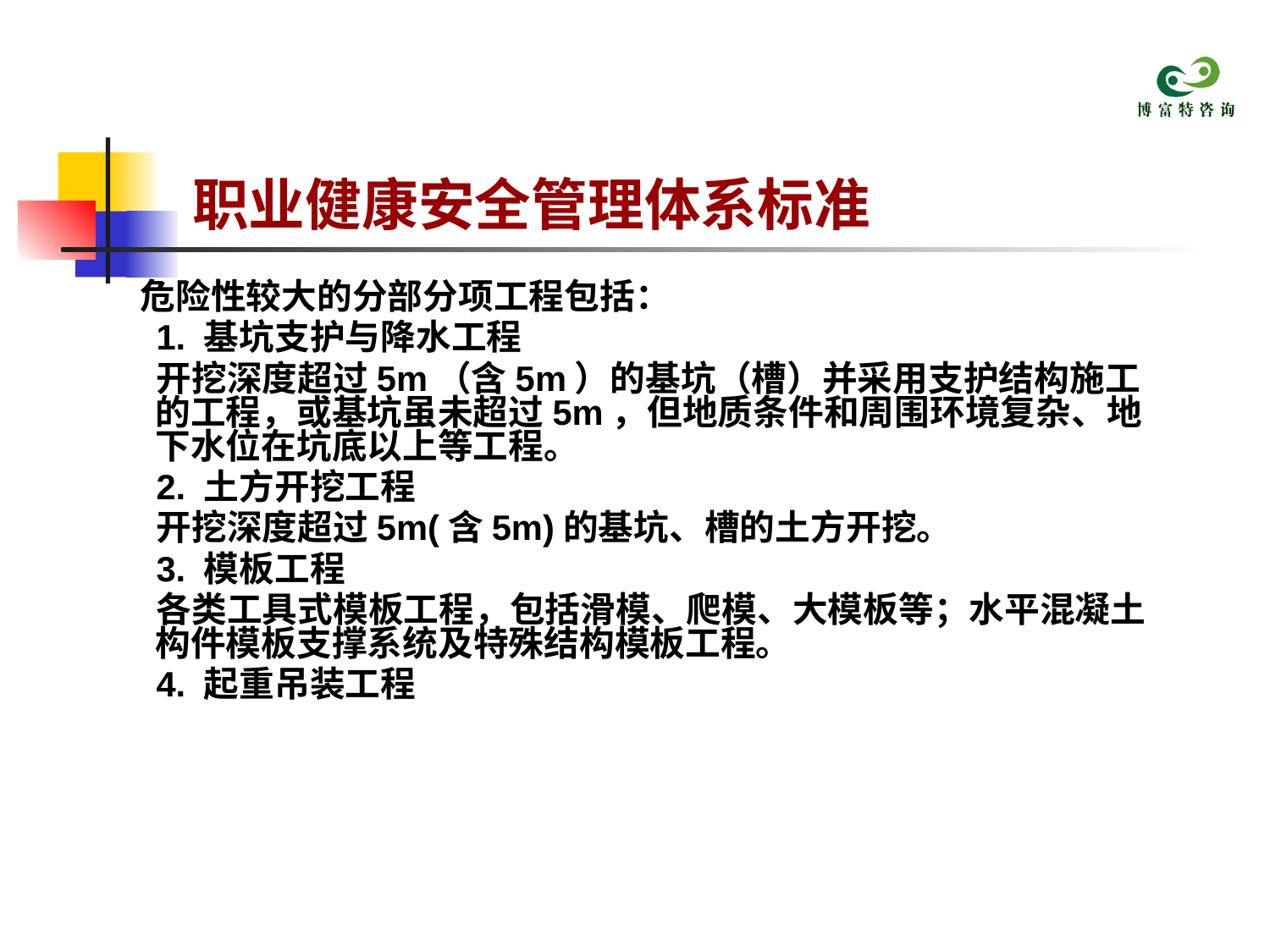

# 职业健康安全管理体系标准
   危险性较大的分部分项工程包括：
     1. 基坑支护与降水工程
     开挖深度超过5m（含5m）的基坑（槽）并采用支护结构施工的工程，或基坑虽未超过5m，但地质条件和周围环境复杂、地下水位在坑底以上等工程。
     2. 土方开挖工程
     开挖深度超过5m(含5m)的基坑、槽的土方开挖。
     3. 模板工程
     各类工具式模板工程，包括滑模、爬模、大模板等；水平混凝土构件模板支撑系统及特殊结构模板工程。
     4. 起重吊装工程

110